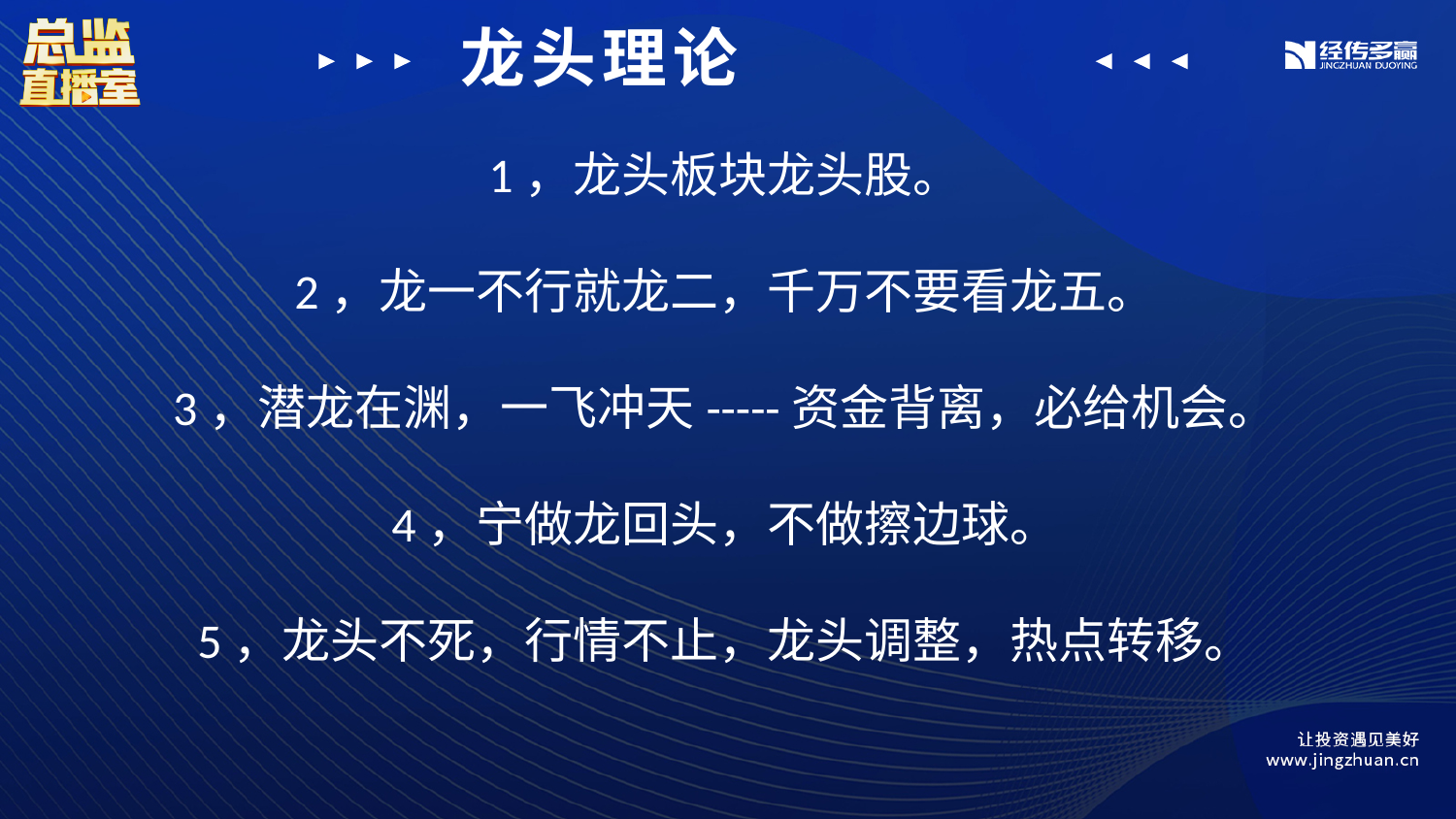

龙头理论

1，龙头板块龙头股。

2，龙一不行就龙二，千万不要看龙五。

3，潜龙在渊，一飞冲天-----资金背离，必给机会。

4，宁做龙回头，不做擦边球。

5，龙头不死，行情不止，龙头调整，热点转移。